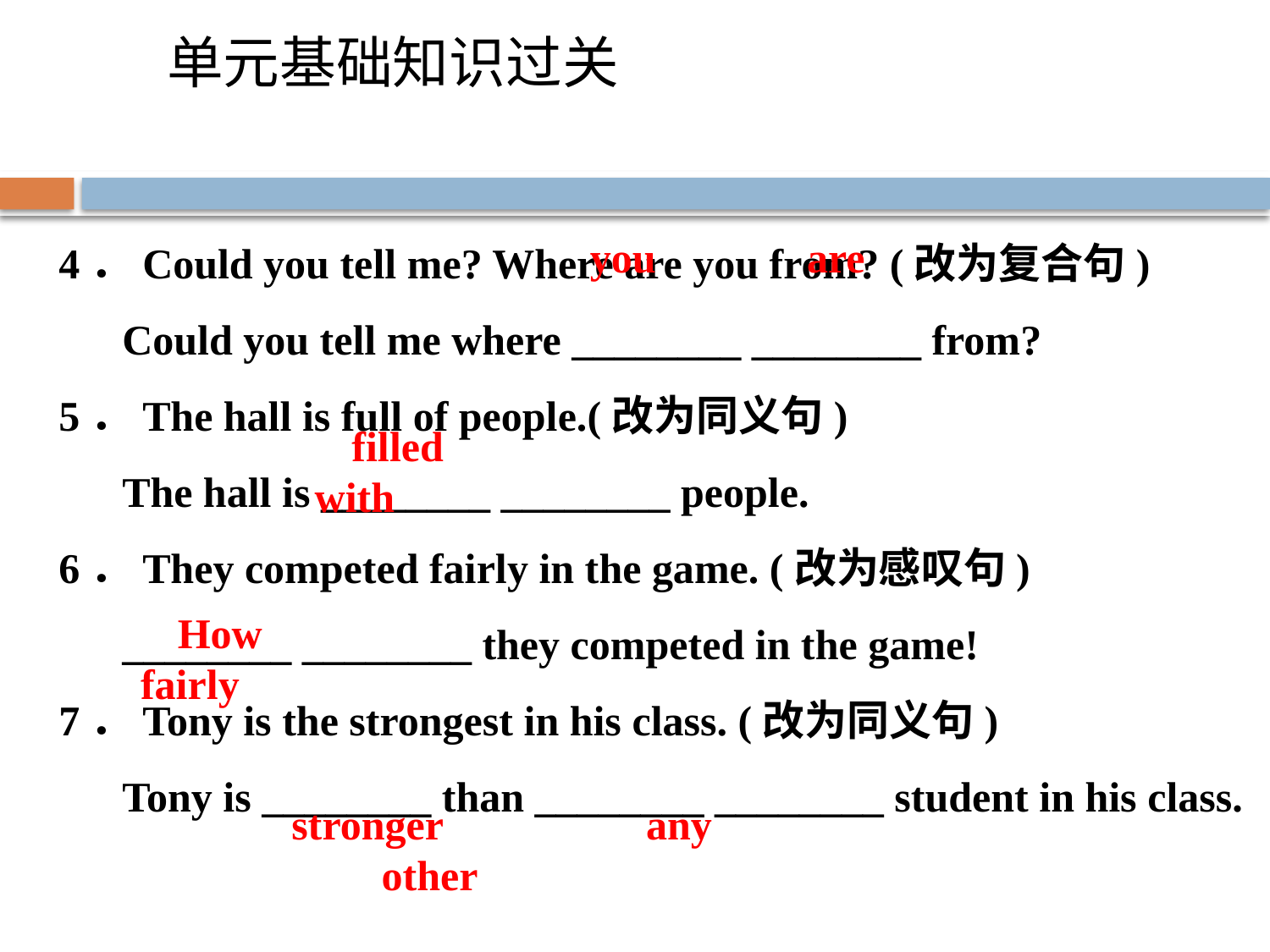

单元基础知识过关
4．Could you tell me? Where are you from? (改为复合句)
      Could you tell me where ________ ________ from?
5．The hall is full of people.(改为同义句)
      The hall is ________ ________ people.
6．They competed fairly in the game. (改为感叹句)
      ________ ________ they competed in the game!
7．Tony is the strongest in his class. (改为同义句)
      Tony is ________ than ________ ________ student in his class.
you 		are
filled 	with
How 	fairly
stronger		 any 		other